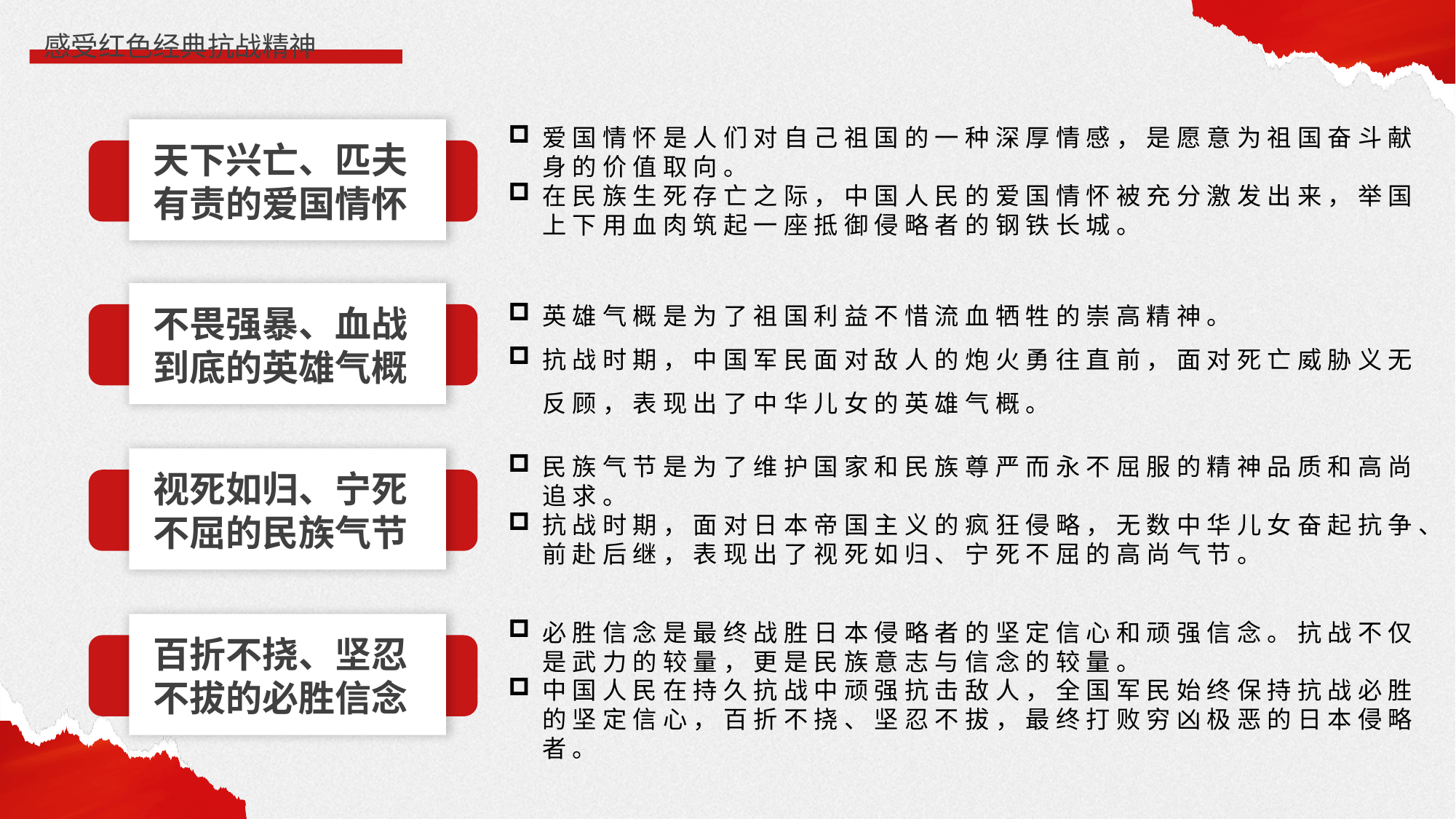

爱国情怀是人们对自己祖国的一种深厚情感，是愿意为祖国奋斗献身的价值取向。
在民族生死存亡之际，中国人民的爱国情怀被充分激发出来，举国上下用血肉筑起一座抵御侵略者的钢铁长城。

天下兴亡、匹夫有责的爱国情怀
英雄气概是为了祖国利益不惜流血牺牲的崇高精神。
抗战时期，中国军民面对敌人的炮火勇往直前，面对死亡威胁义无反顾，表现出了中华儿女的英雄气概。

不畏强暴、血战到底的英雄气概
民族气节是为了维护国家和民族尊严而永不屈服的精神品质和高尚追求。
抗战时期，面对日本帝国主义的疯狂侵略，无数中华儿女奋起抗争、前赴后继，表现出了视死如归、宁死不屈的高尚气节。

视死如归、宁死不屈的民族气节
必胜信念是最终战胜日本侵略者的坚定信心和顽强信念。抗战不仅是武力的较量，更是民族意志与信念的较量。
中国人民在持久抗战中顽强抗击敌人，全国军民始终保持抗战必胜的坚定信心，百折不挠、坚忍不拔，最终打败穷凶极恶的日本侵略者。

百折不挠、坚忍不拔的必胜信念